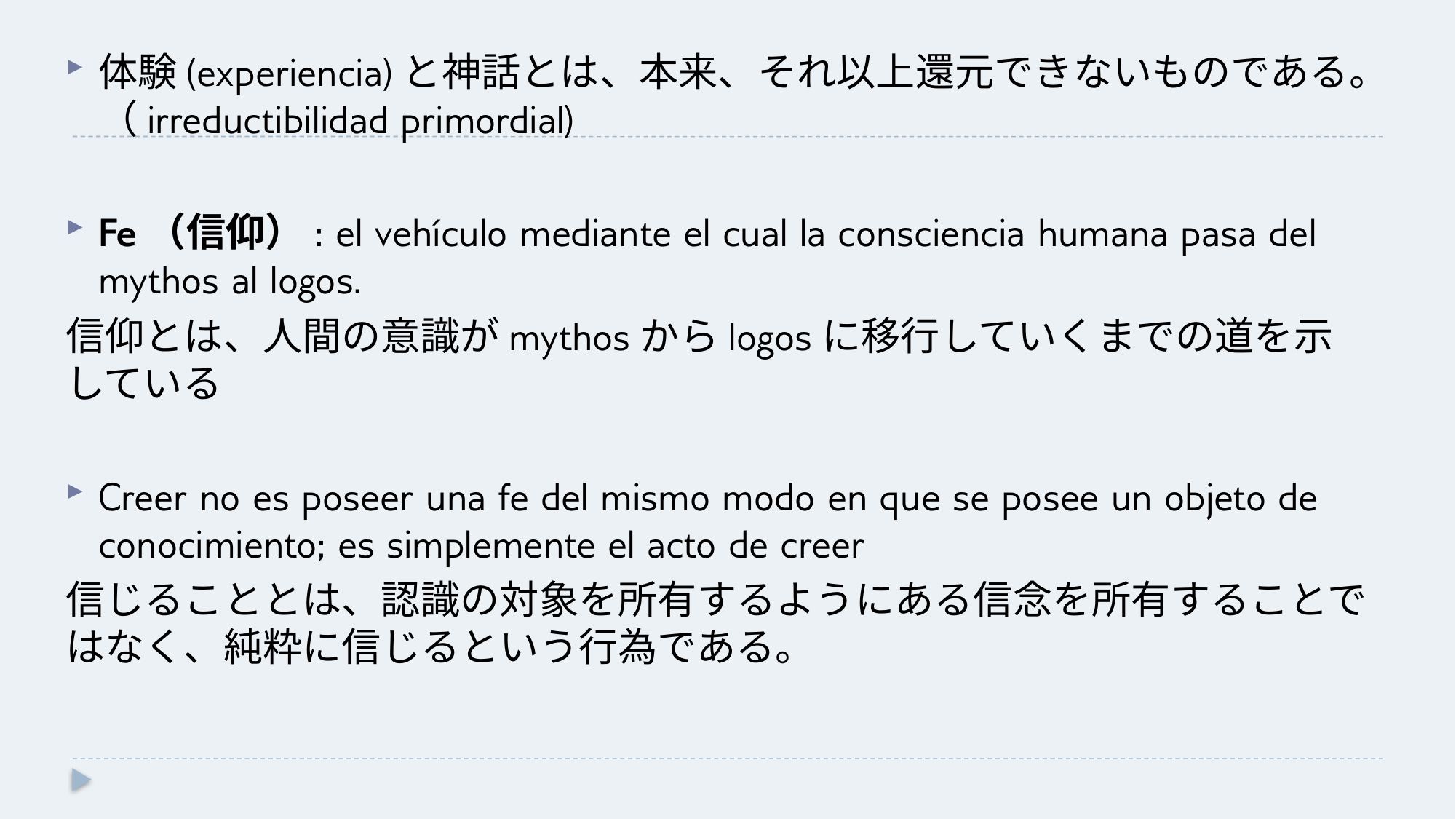

体験(experiencia)と神話とは、本来、それ以上還元できないものである。（irreductibilidad primordial)

Fe（信仰）: el vehículo mediante el cual la consciencia humana pasa del mythos al logos.
信仰とは、人間の意識がmythosからlogosに移行していくまでの道を示している

Creer no es poseer una fe del mismo modo en que se posee un objeto de conocimiento; es simplemente el acto de creer
信じることとは、認識の対象を所有するようにある信念を所有することではなく、純粋に信じるという行為である。